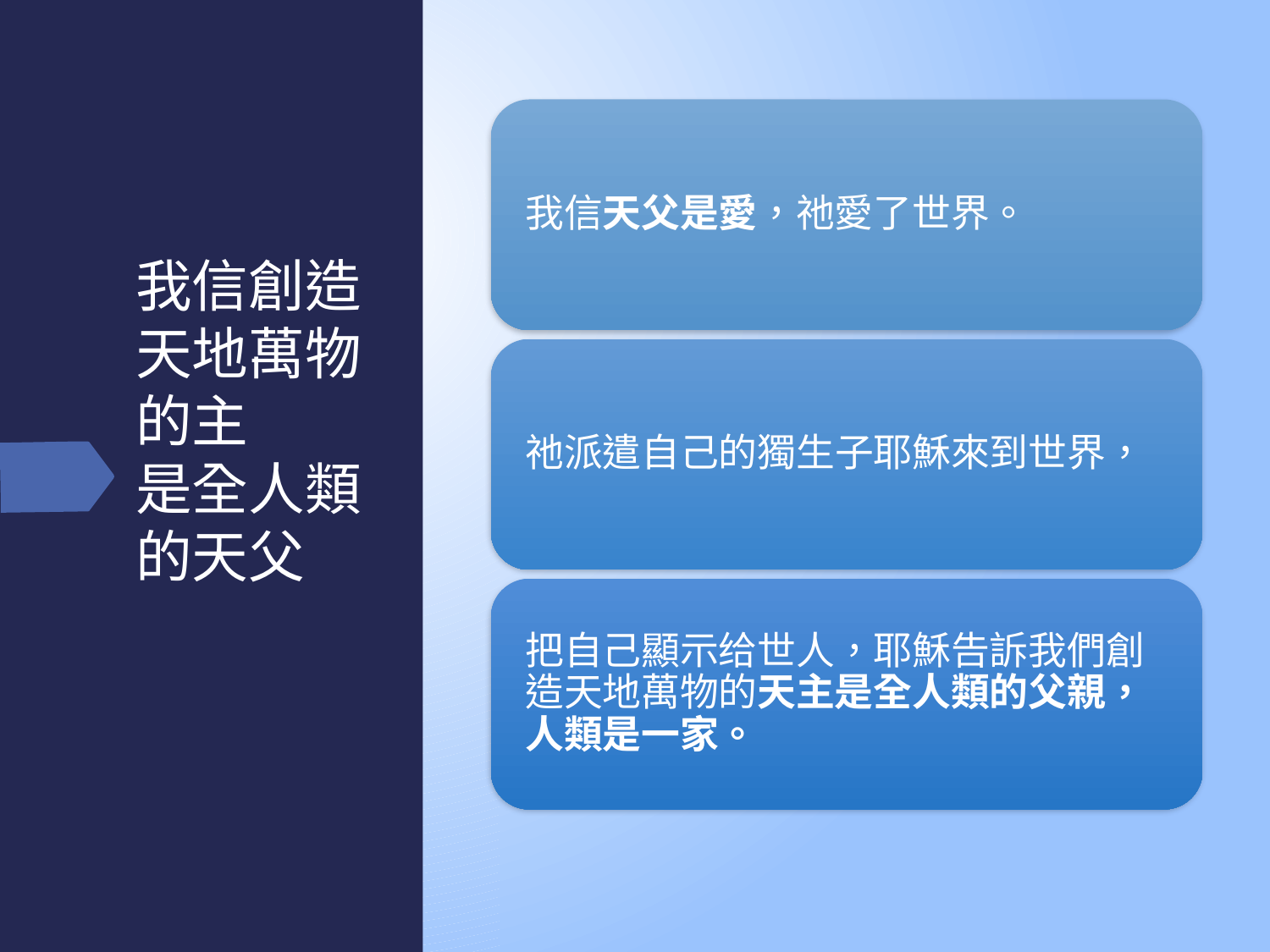

我信天父是愛，祂愛了世界。
祂派遣自己的獨生子耶穌來到世界，
把自己顯示给世人，耶穌告訴我們創造天地萬物的天主是全人類的父親，人類是一家。
# 我信創造天地萬物的主 是全人類的天父